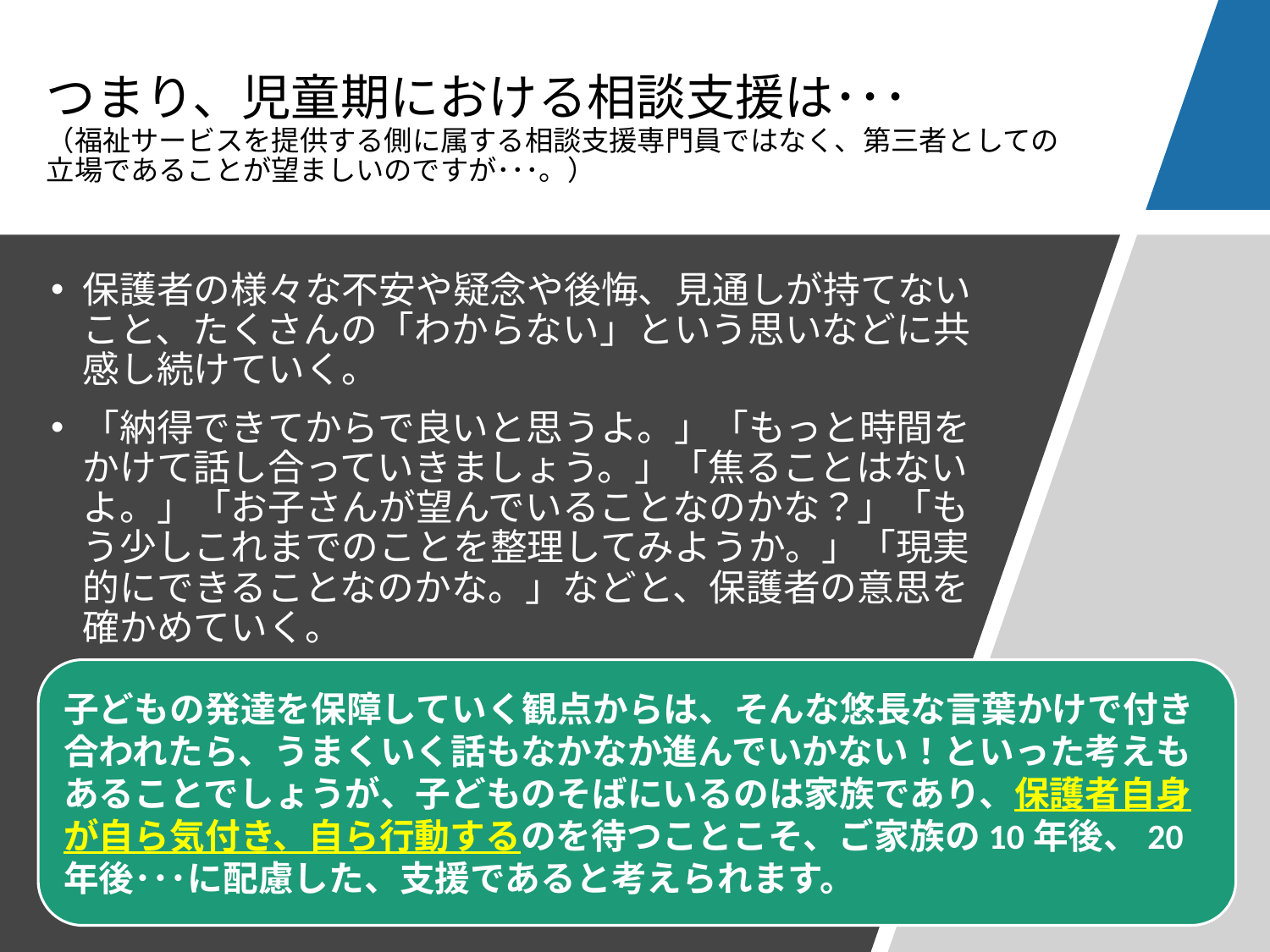

# つまり、児童期における相談支援は･･･ （福祉サービスを提供する側に属する相談支援専門員ではなく、第三者としての 立場であることが望ましいのですが･･･。）

保護者の様々な不安や疑念や後悔、見通しが持てないこと、たくさんの「わからない」という思いなどに共感し続けていく。
「納得できてからで良いと思うよ。」「もっと時間をかけて話し合っていきましょう。」「焦ることはないよ。」「お子さんが望んでいることなのかな？」「もう少しこれまでのことを整理してみようか。」「現実的にできることなのかな。」などと、保護者の意思を確かめていく。

子どもの発達を保障していく観点からは、そんな悠長な言葉かけで付き合われたら、うまくいく話もなかなか進んでいかない！といった考えもあることでしょうが、子どものそばにいるのは家族であり、保護者自身が自ら気付き、自ら行動するのを待つことこそ、ご家族の10年後、20年後･･･に配慮した、支援であると考えられます。
16